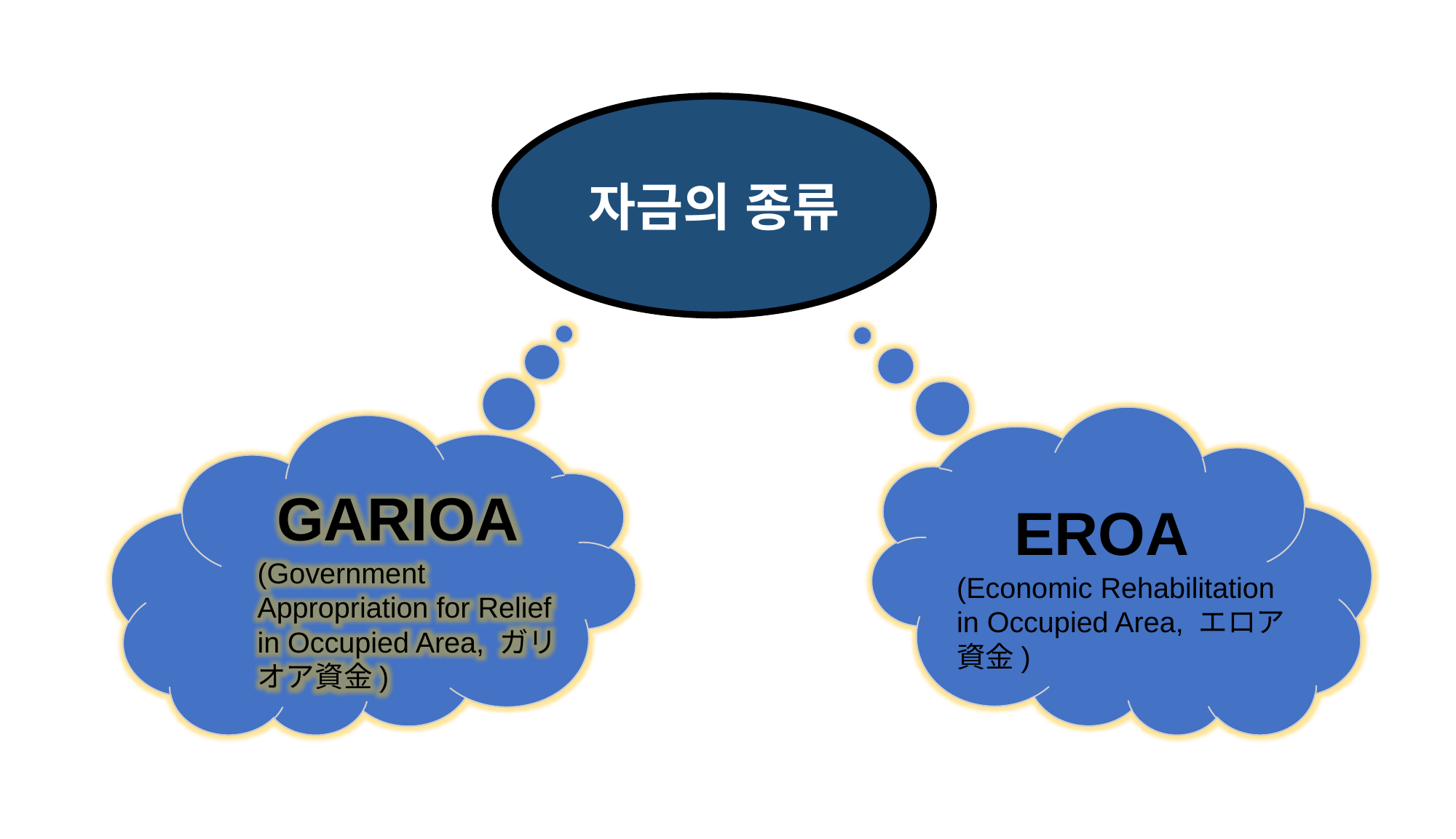

자금의 종류

 GARIOA
(Government Appropriation for Relief in Occupied Area, ガリオア資金)
   EROA
(Economic Rehabilitation in Occupied Area, エロア資金)